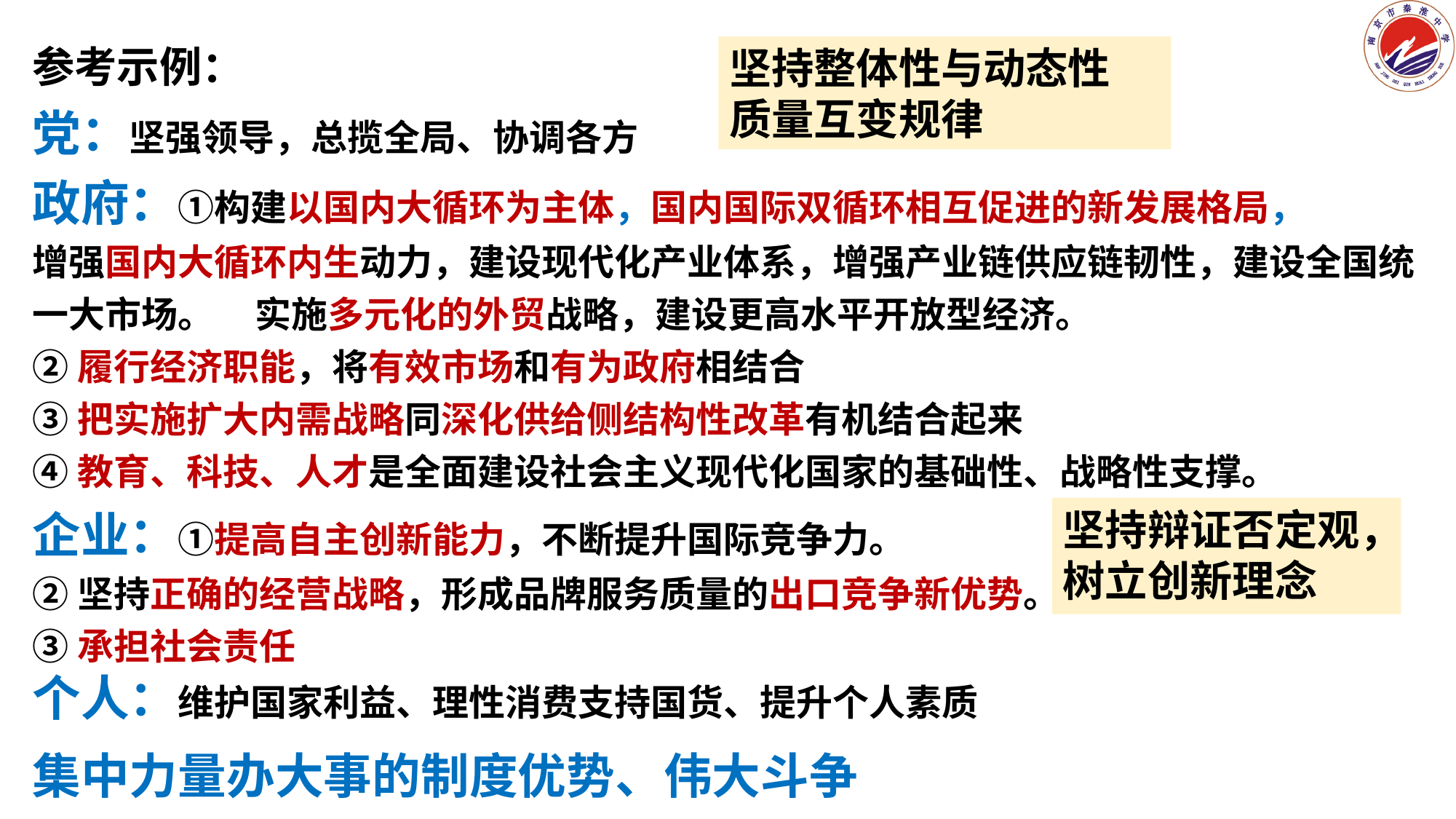

参考示例：
党：坚强领导，总揽全局、协调各方
政府：①构建以国内大循环为主体，国内国际双循环相互促进的新发展格局，
增强国内大循环内生动力，建设现代化产业体系，增强产业链供应链韧性，建设全国统一大市场。     实施多元化的外贸战略，建设更高水平开放型经济。
②履行经济职能，将有效市场和有为政府相结合③把实施扩大内需战略同深化供给侧结构性改革有机结合起来
④教育、科技、人才是全面建设社会主义现代化国家的基础性、战略性支撑。
企业：①提高自主创新能力，不断提升国际竞争力。
②坚持正确的经营战略，形成品牌服务质量的出口竞争新优势。
③承担社会责任
个人：维护国家利益、理性消费支持国货、提升个人素质

坚持整体性与动态性
质量互变规律
坚持辩证否定观，树立创新理念
集中力量办大事的制度优势、伟大斗争